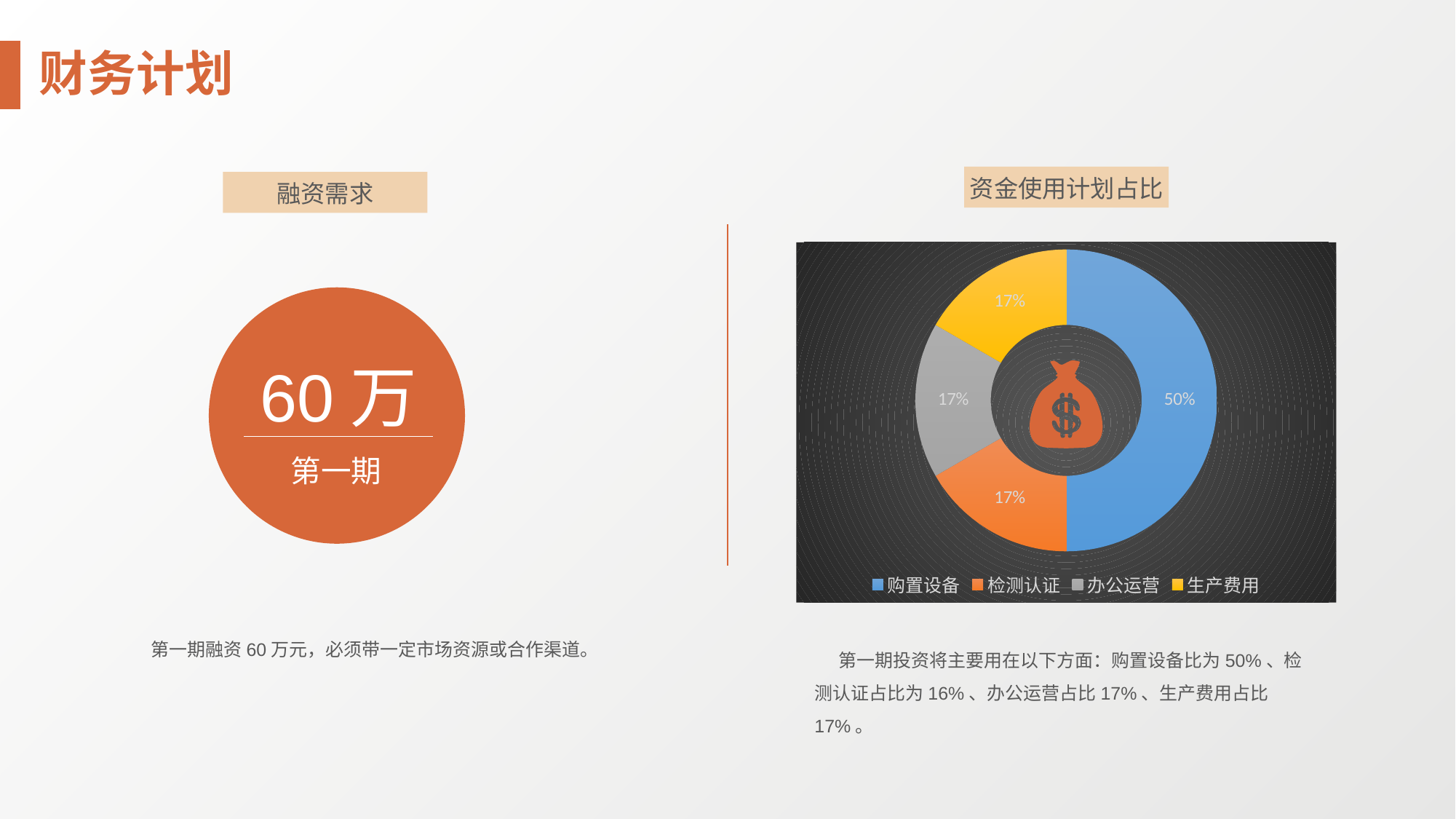

财务计划

资金使用计划占比

融资需求

### Chart

| Category | 资金金额 |
|---|---|
| 购置设备 | 30.0 |
| 检测认证 | 10.0 |
| 办公运营 | 10.0 |
| 生产费用 | 10.0 |

60万
第一期
     第一期融资60万元，必须带一定市场资源或合作渠道。
     第一期投资将主要用在以下方面：购置设备比为50%、检测认证占比为16%、办公运营占比17%、生产费用占比17%。